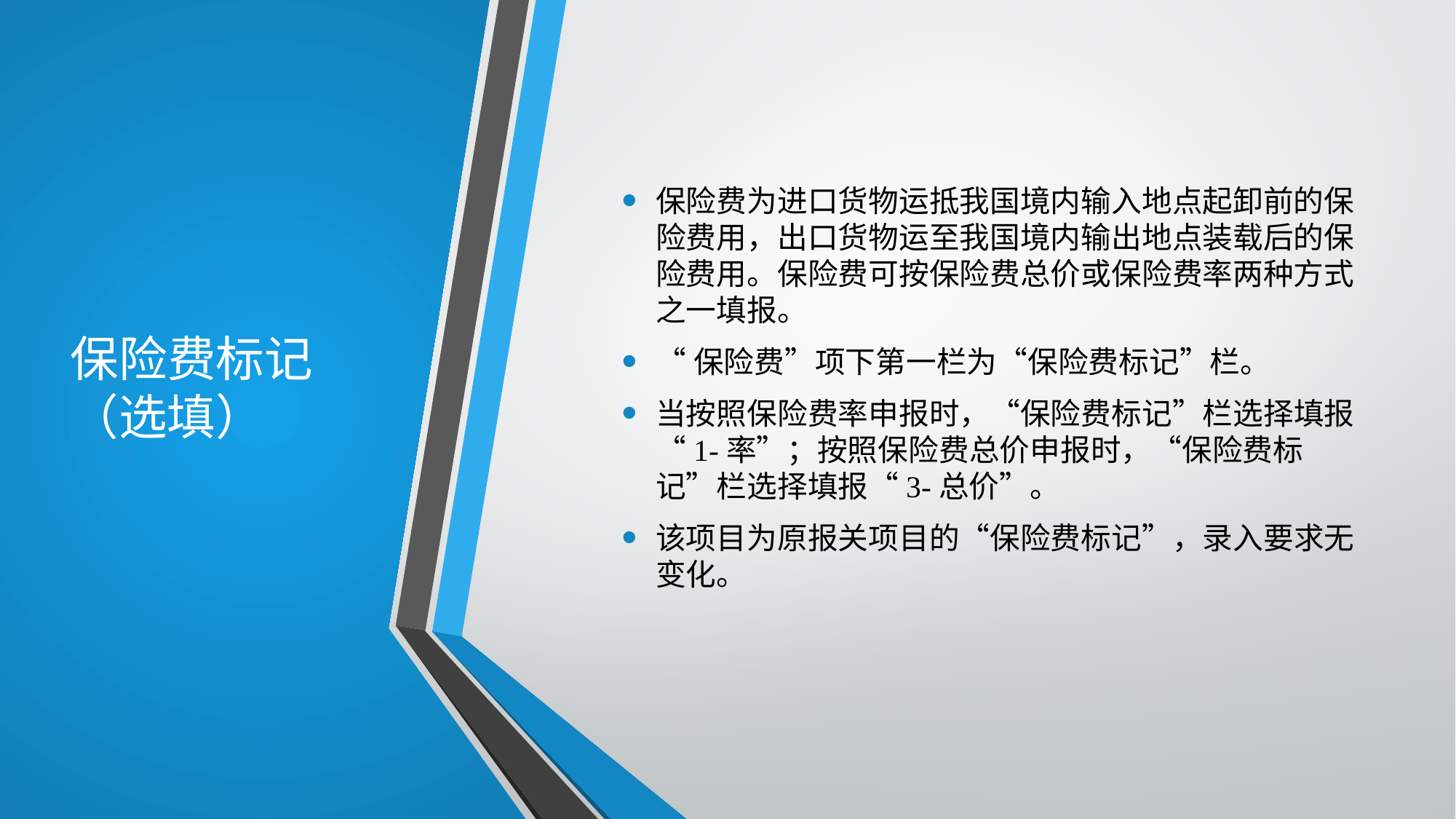

# 保险费标记（选填）
保险费为进口货物运抵我国境内输入地点起卸前的保险费用，出口货物运至我国境内输出地点装载后的保险费用。保险费可按保险费总价或保险费率两种方式之一填报。
“保险费”项下第一栏为“保险费标记”栏。
当按照保险费率申报时，“保险费标记”栏选择填报“1-率”；按照保险费总价申报时，“保险费标记”栏选择填报“3-总价”。
该项目为原报关项目的“保险费标记”，录入要求无变化。